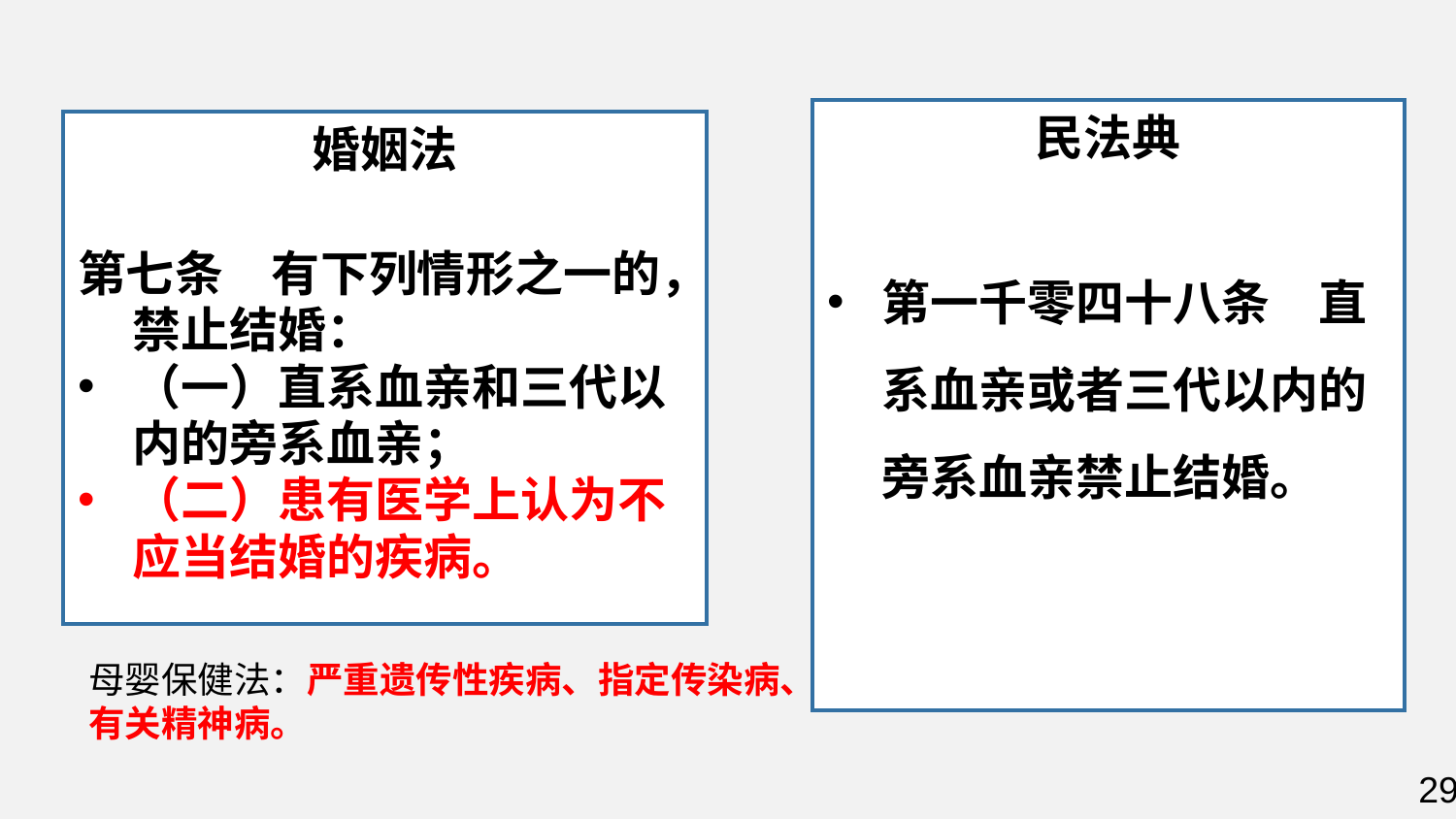

民法典

第一千零四十八条  直系血亲或者三代以内的旁系血亲禁止结婚。

婚姻法

第七条　有下列情形之一的，禁止结婚：
（一）直系血亲和三代以内的旁系血亲；
（二）患有医学上认为不应当结婚的疾病。

母婴保健法：严重遗传性疾病、指定传染病、有关精神病。
29